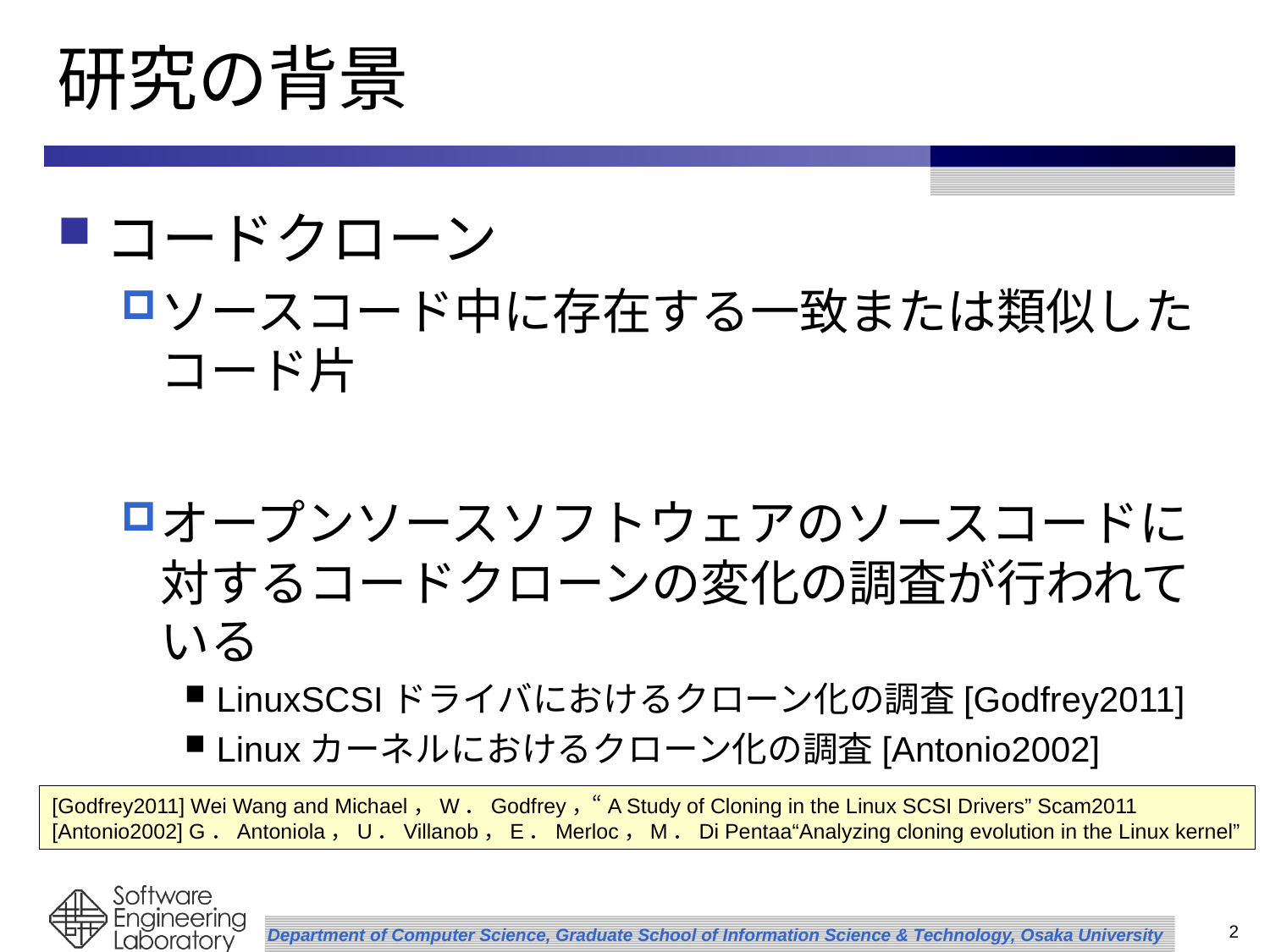

# 研究の背景
コードクローン
ソースコード中に存在する一致または類似したコード片

オープンソースソフトウェアのソースコードに対するコードクローンの変化の調査が行われている
LinuxSCSIドライバにおけるクローン化の調査[Godfrey2011]
Linuxカーネルにおけるクローン化の調査[Antonio2002]
[Godfrey2011] Wei Wang and Michael，W．Godfrey，“A Study of Cloning in the Linux SCSI Drivers” Scam2011
[Antonio2002] G．Antoniola，U．Villanob，E．Merloc，M．Di Pentaa“Analyzing cloning evolution in the Linux kernel”
2